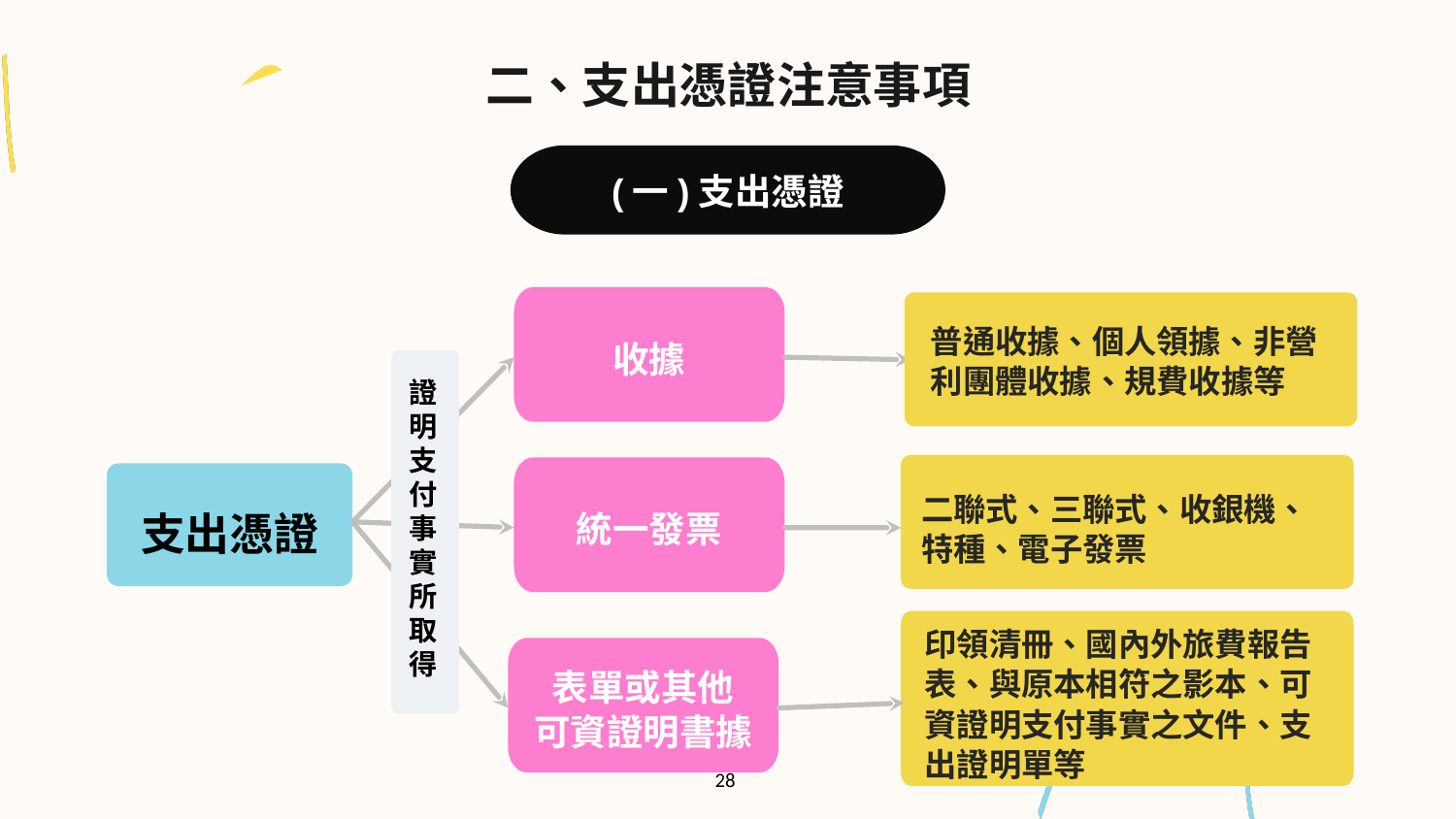

二、支出憑證注意事項

(一)支出憑證

收據

普通收據、個人領據、非營利團體收據、規費收據等

證明支付事實所取得
統一發票

支出憑證

二聯式、三聯式、收銀機、特種、電子發票

印領清冊、國內外旅費報告表、與原本相符之影本、可資證明支付事實之文件、支出證明單等
表單或其他
可資證明書據

28